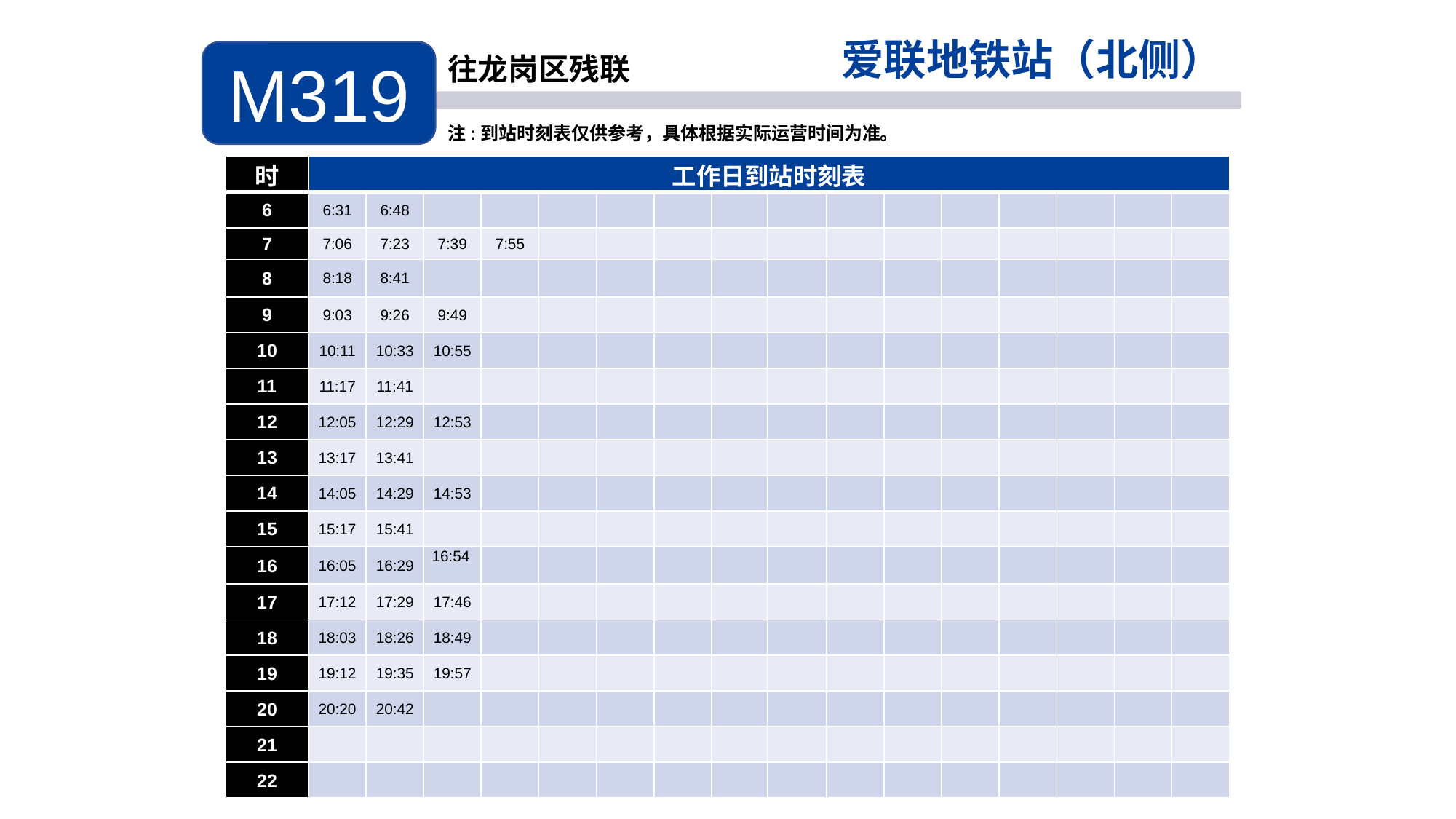

爱联地铁站（北侧）
M319
往龙岗区残联

注:到站时刻表仅供参考，具体根据实际运营时间为准。
| 时 | 工作日到站时刻表 |  |  |  |  |  |  |  |  |  |  |  |  |  |  |  |
| --- | --- | --- | --- | --- | --- | --- | --- | --- | --- | --- | --- | --- | --- | --- | --- | --- |
| 6 | 6:31 | 6:48 |  |  |  |  |  |  |  |  |  |  |  |  |  |  |
| 7 | 7:06 | 7:23 | 7:39 | 7:55 |  |  |  |  |  |  |  |  |  |  |  |  |
| 8 | 8:18 | 8:41 |  |  |  |  |  |  |  |  |  |  |  |  |  |  |
| 9 | 9:03 | 9:26 | 9:49 |  |  |  |  |  |  |  |  |  |  |  |  |  |
| 10 | 10:11 | 10:33 | 10:55 |  |  |  |  |  |  |  |  |  |  |  |  |  |
| 11 | 11:17 | 11:41 |  |  |  |  |  |  |  |  |  |  |  |  |  |  |
| 12 | 12:05 | 12:29 | 12:53 |  |  |  |  |  |  |  |  |  |  |  |  |  |
| 13 | 13:17 | 13:41 |  |  |  |  |  |  |  |  |  |  |  |  |  |  |
| 14 | 14:05 | 14:29 | 14:53 |  |  |  |  |  |  |  |  |  |  |  |  |  |
| 15 | 15:17 | 15:41 |  |  |  |  |  |  |  |  |  |  |  |  |  |  |
| 16 | 16:05 | 16:29 | 16:54 |  |  |  |  |  |  |  |  |  |  |  |  |  |
| 17 | 17:12 | 17:29 | 17:46 |  |  |  |  |  |  |  |  |  |  |  |  |  |
| 18 | 18:03 | 18:26 | 18:49 |  |  |  |  |  |  |  |  |  |  |  |  |  |
| 19 | 19:12 | 19:35 | 19:57 |  |  |  |  |  |  |  |  |  |  |  |  |  |
| 20 | 20:20 | 20:42 |  |  |  |  |  |  |  |  |  |  |  |  |  |  |
| 21 |  |  |  |  |  |  |  |  |  |  |  |  |  |  |  |  |
| 22 |  |  |  |  |  |  |  |  |  |  |  |  |  |  |  |  |